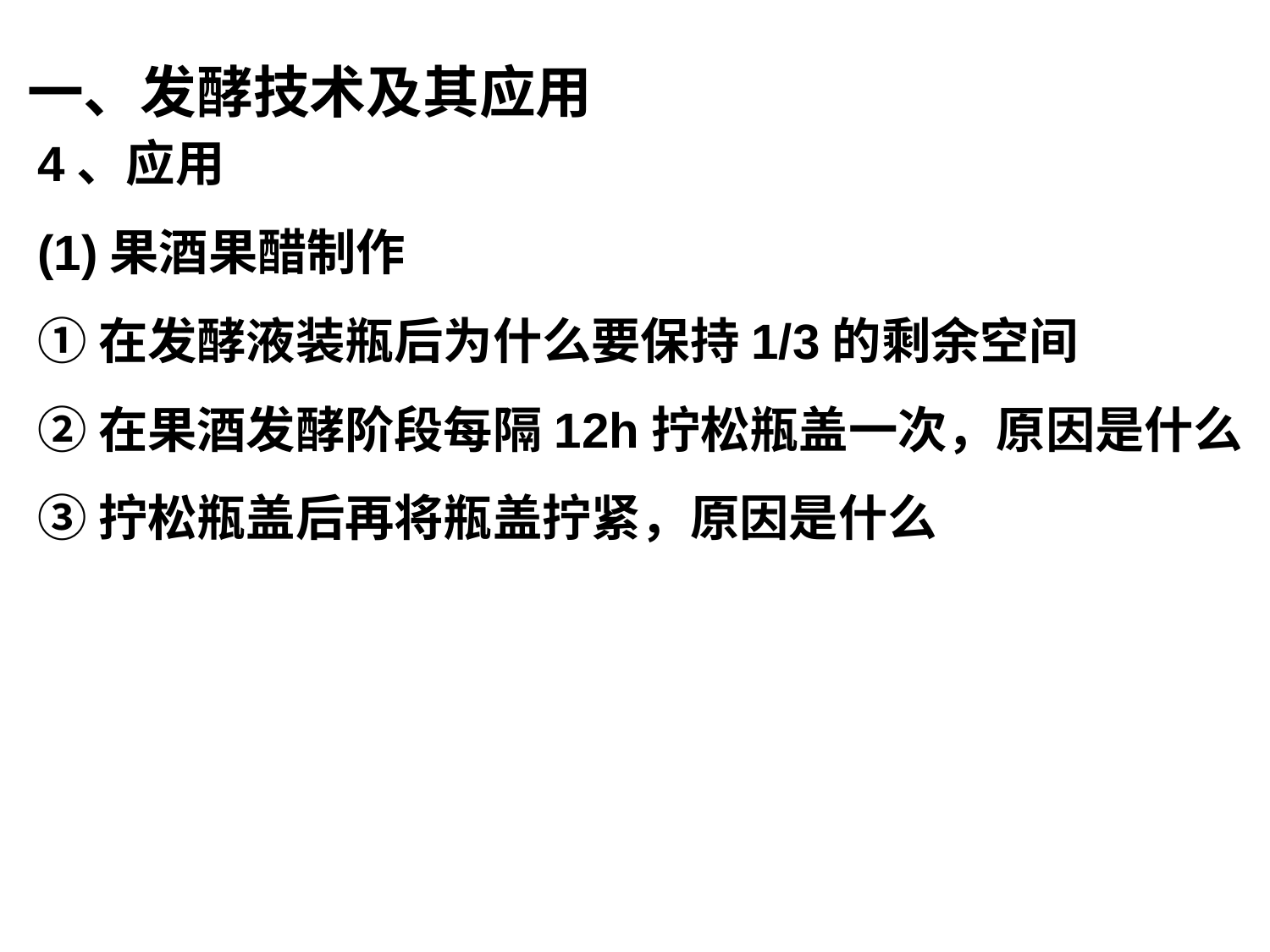

一、发酵技术及其应用
4、应用
(1)果酒果醋制作
①在发酵液装瓶后为什么要保持1/3的剩余空间
②在果酒发酵阶段每隔12h拧松瓶盖一次，原因是什么
③拧松瓶盖后再将瓶盖拧紧，原因是什么